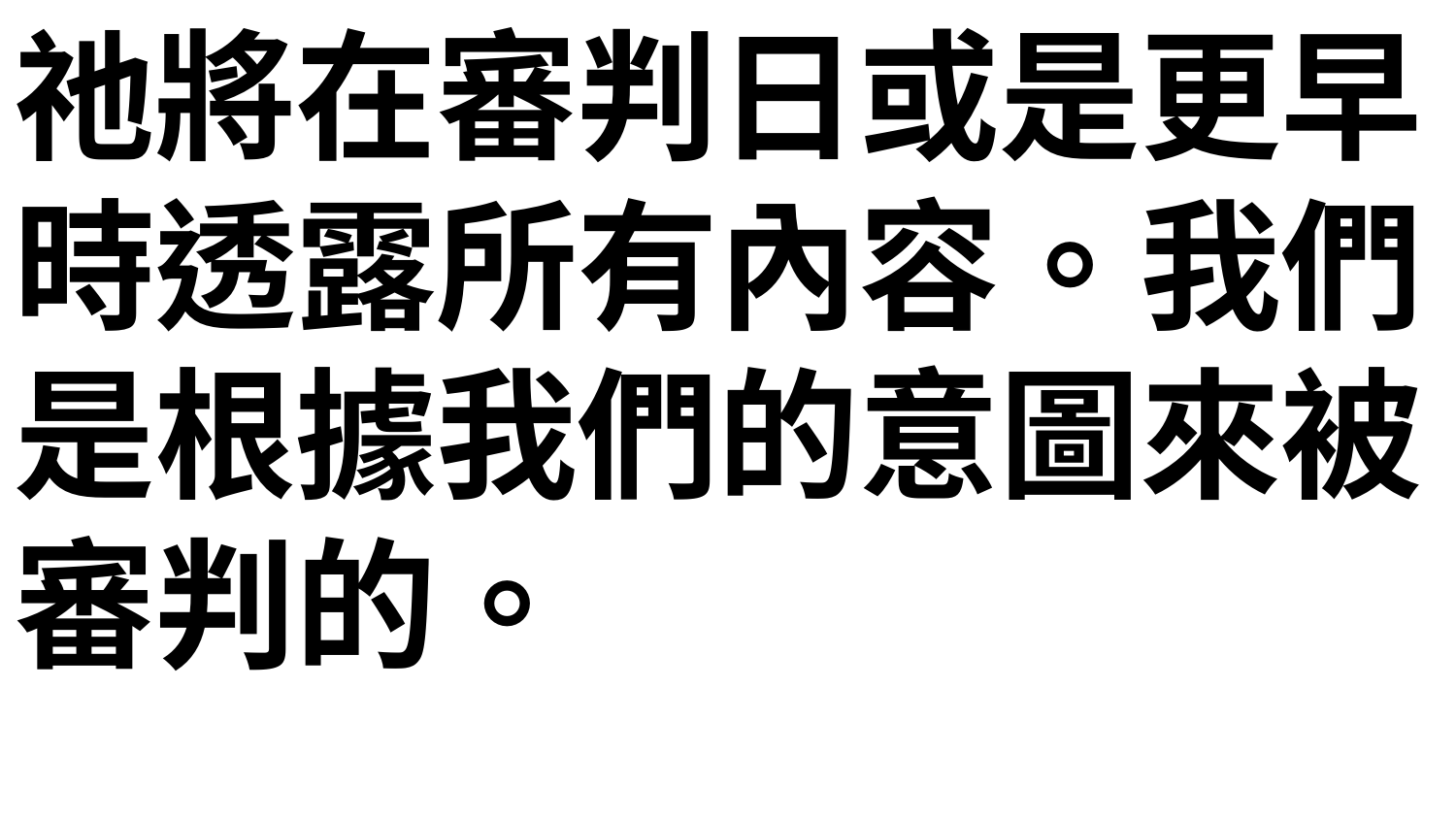

祂將在審判日或是更早時透露所有內容。我們是根據我們的意圖來被審判的。